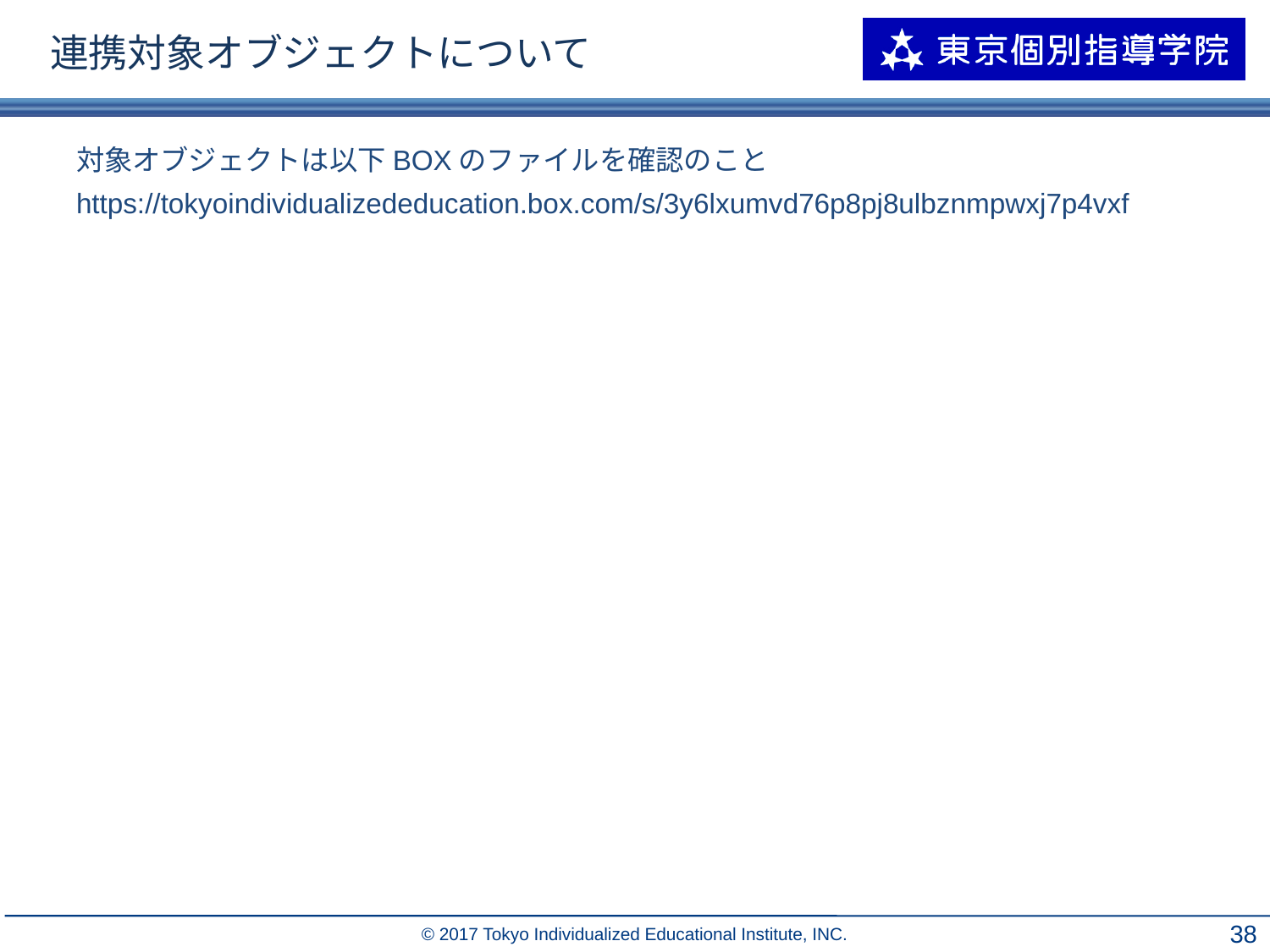

# 連携対象オブジェクトについて
対象オブジェクトは以下BOXのファイルを確認のこと
https://tokyoindividualizededucation.box.com/s/3y6lxumvd76p8pj8ulbznmpwxj7p4vxf
38